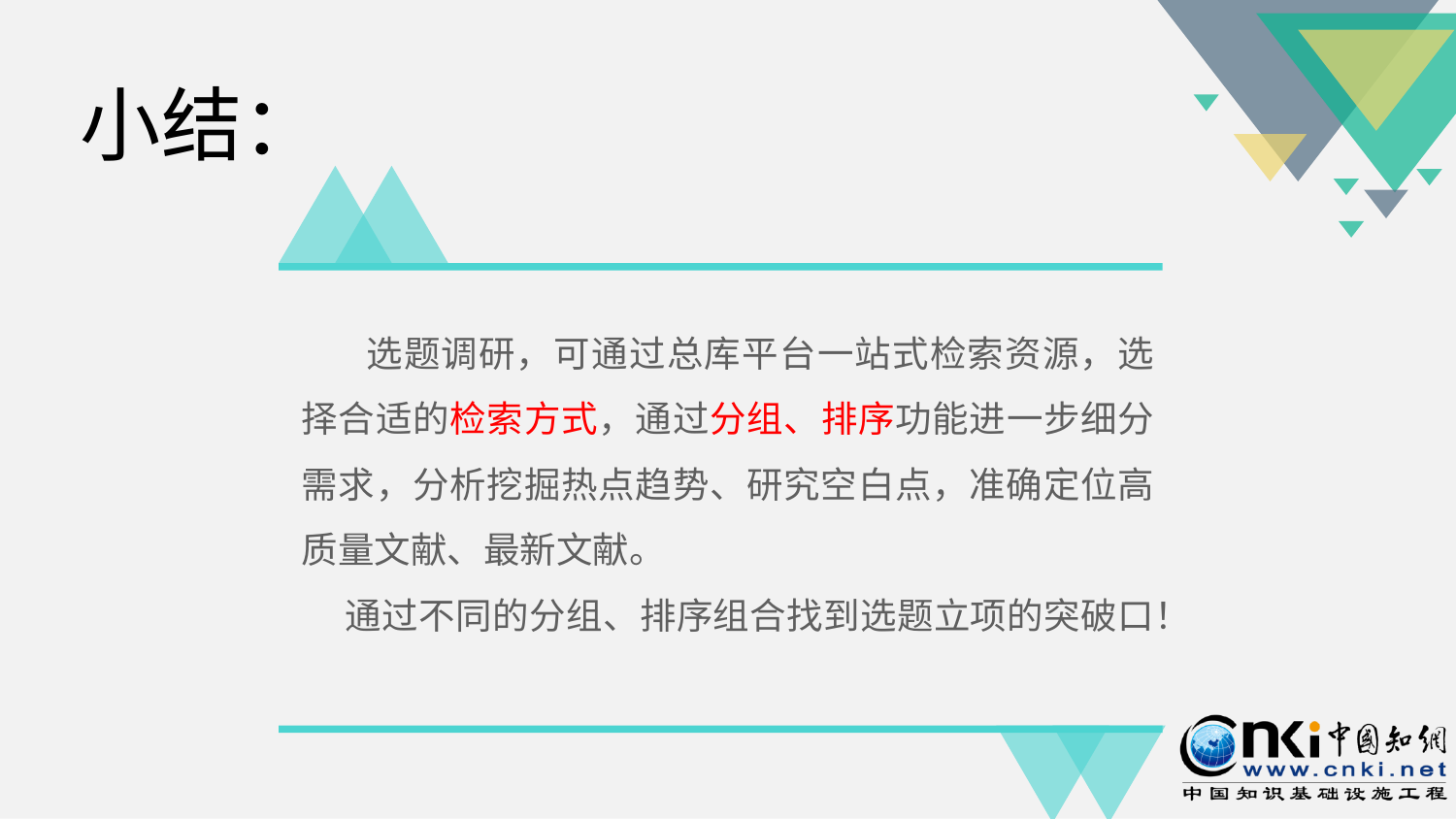

小结：

      选题调研，可通过总库平台一站式检索资源，选择合适的检索方式，通过分组、排序功能进一步细分需求，分析挖掘热点趋势、研究空白点，准确定位高质量文献、最新文献。
    通过不同的分组、排序组合找到选题立项的突破口！